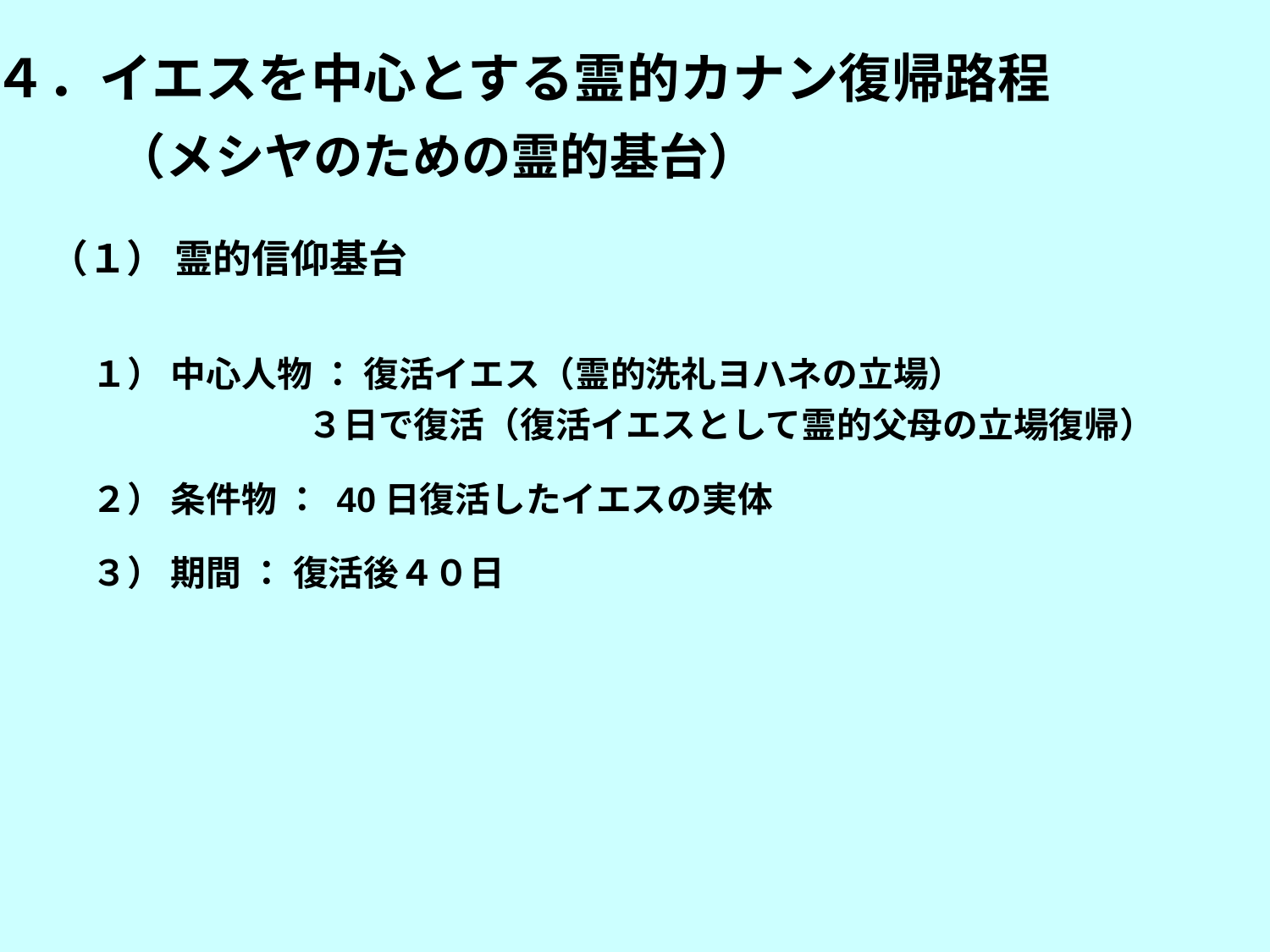

４．イエスを中心とする霊的カナン復帰路程
（メシヤのための霊的基台）
（１） 霊的信仰基台
１） 中心人物 ： 復活イエス（霊的洗礼ヨハネの立場）
	          ３日で復活（復活イエスとして霊的父母の立場復帰）
２） 条件物 ： 40日復活したイエスの実体
３） 期間 ： 復活後４０日